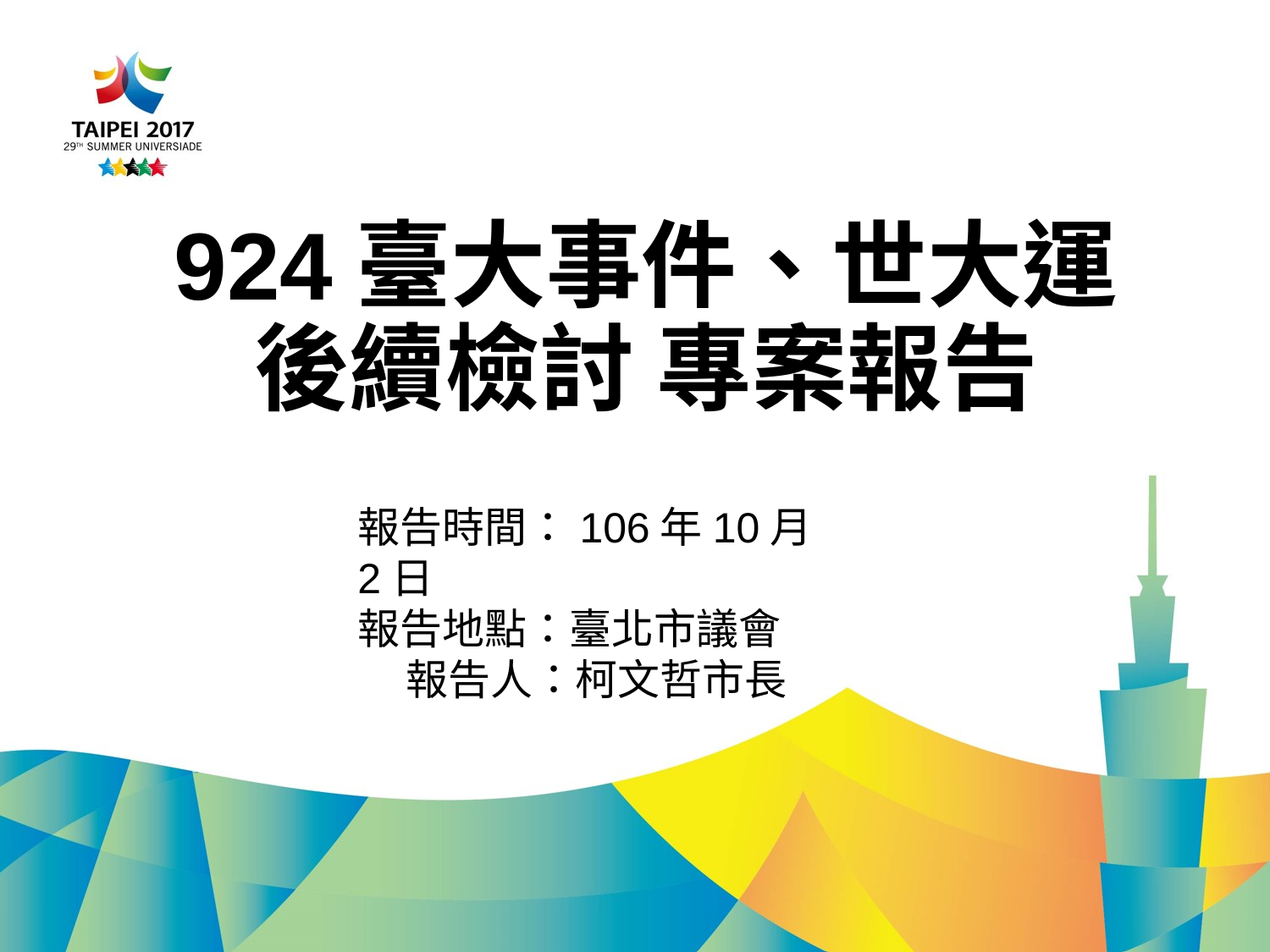

924臺大事件、世大運後續檢討 專案報告
報告時間：106年10月2日
報告地點：臺北市議會
    報告人：柯文哲市長